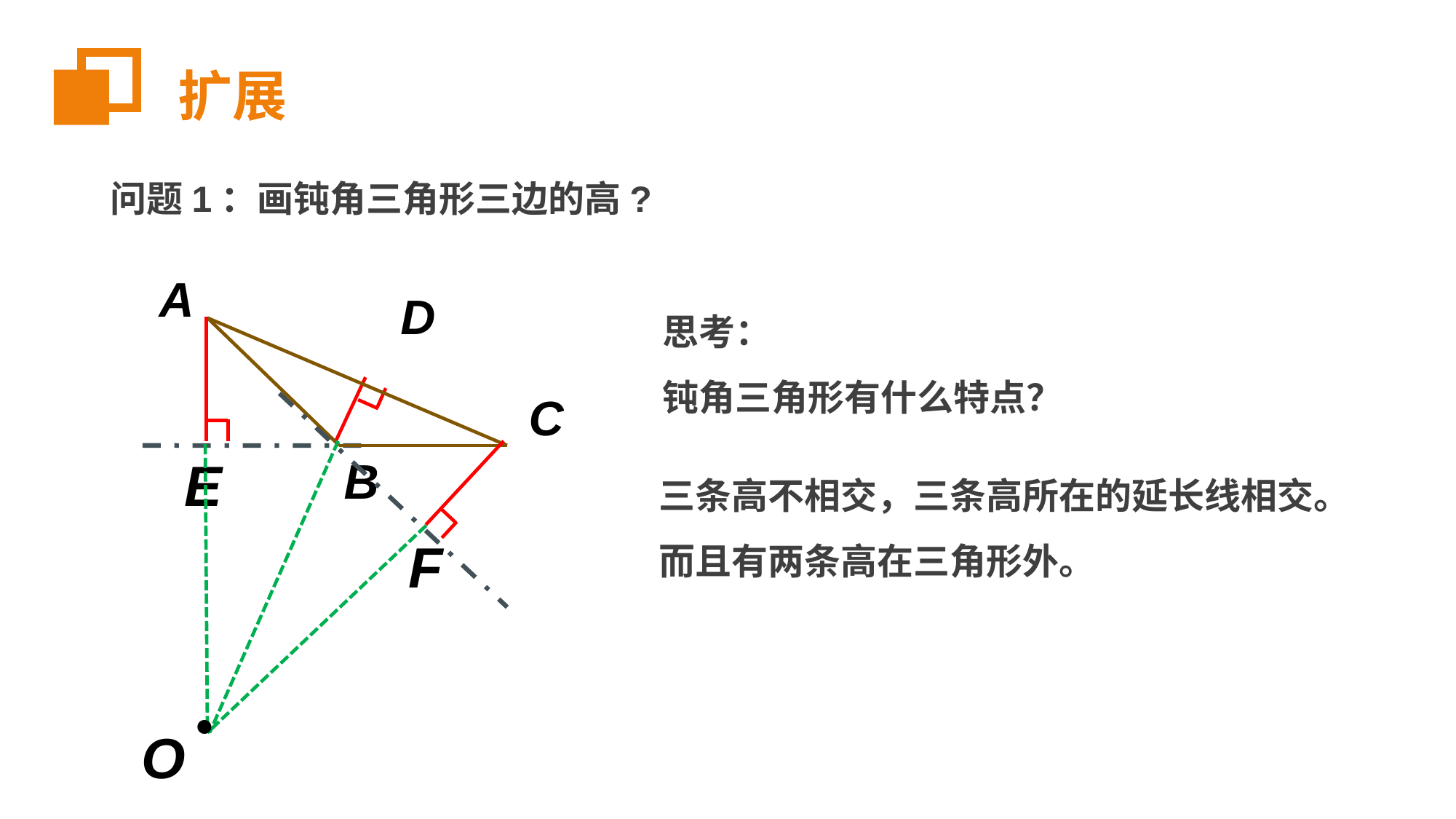

扩展
问题1：画钝角三角形三边的高?
A
C
B
D
思考：
钝角三角形有什么特点？
E
三条高不相交，三条高所在的延长线相交。而且有两条高在三角形外。
F
●
O